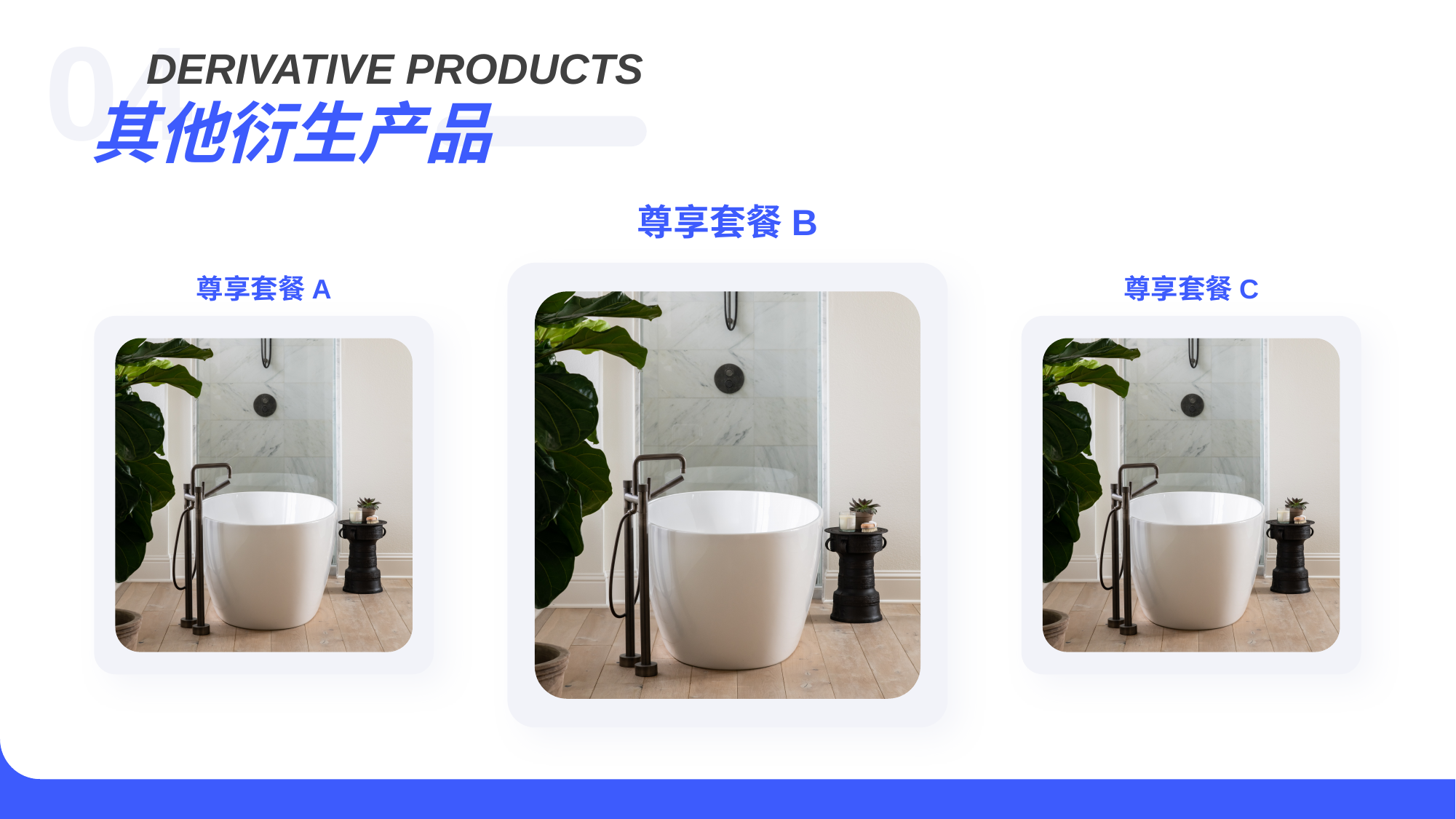

04
DERIVATIVE PRODUCTS
其他衍生产品

尊享套餐B

尊享套餐A
尊享套餐C